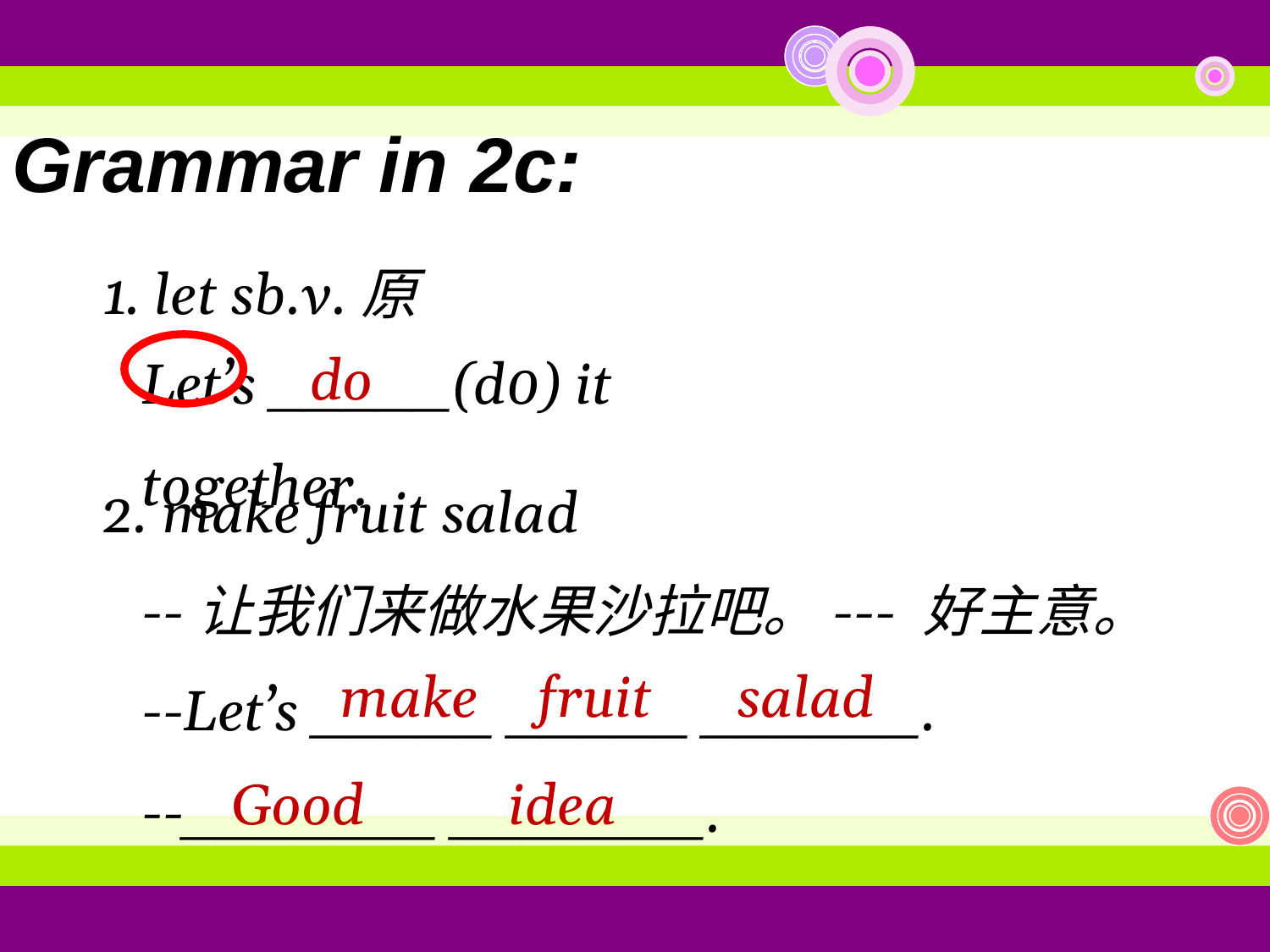

Grammar in 2c:
1. let sb.v.原
Let’s _____(d0) it together.

do
2. make fruit salad
--让我们来做水果沙拉吧。--- 好主意。
--Let’s _____ _____ ______.
--_______ _______.
make
fruit
salad
Good
idea